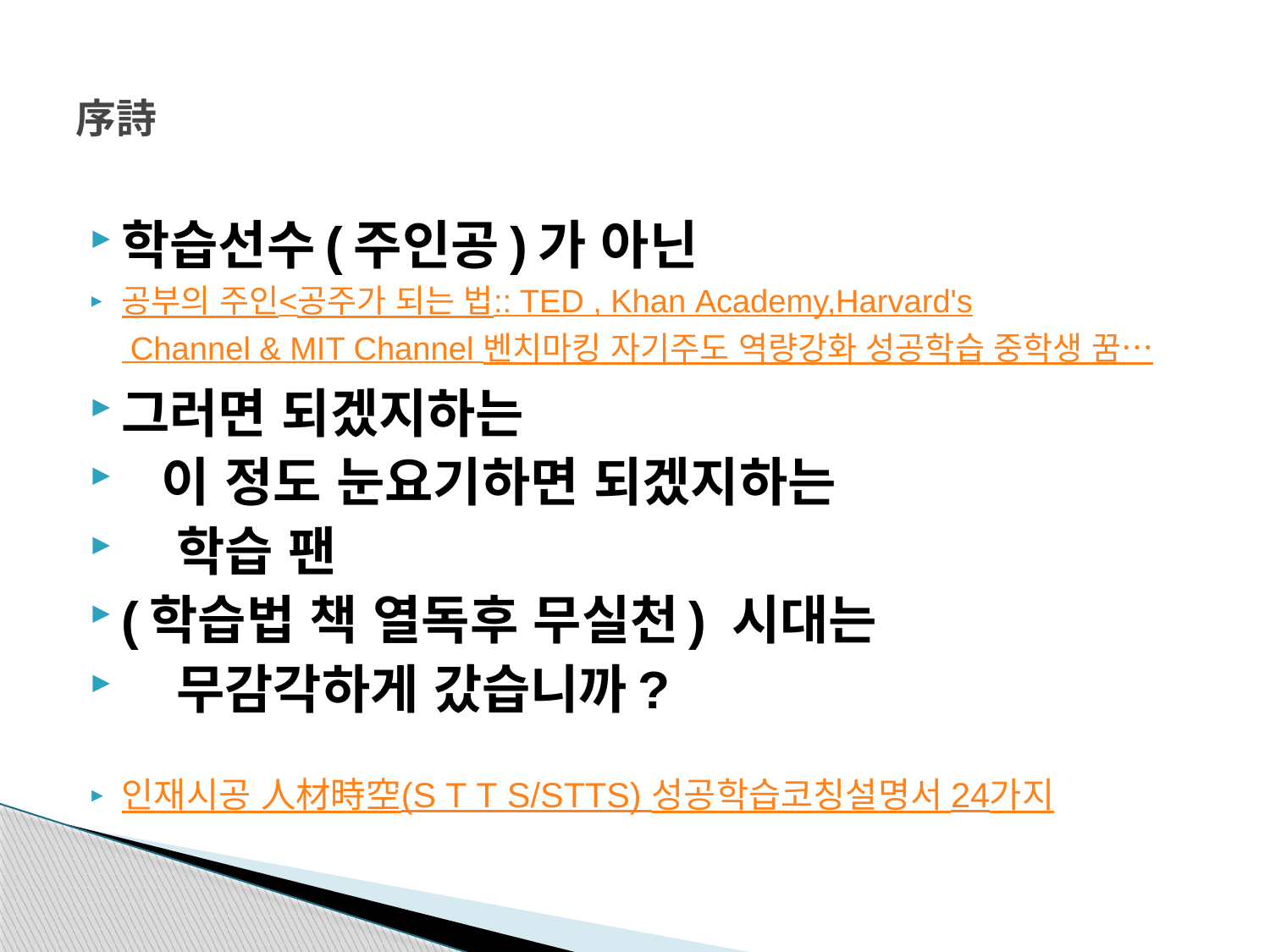

# 序詩
학습선수(주인공)가 아닌
공부의 주인<공주가 되는 법:: TED , Khan Academy,Harvard's Channel & MIT Channel 벤치마킹 자기주도 역량강화 성공학습 중학생 꿈…
그러면 되겠지하는
  이 정도 눈요기하면 되겠지하는
   학습 팬
(학습법 책 열독후 무실천) 시대는
   무감각하게 갔습니까?

인재시공 人材時空(S T T S/STTS) 성공학습코칭설명서 24가지